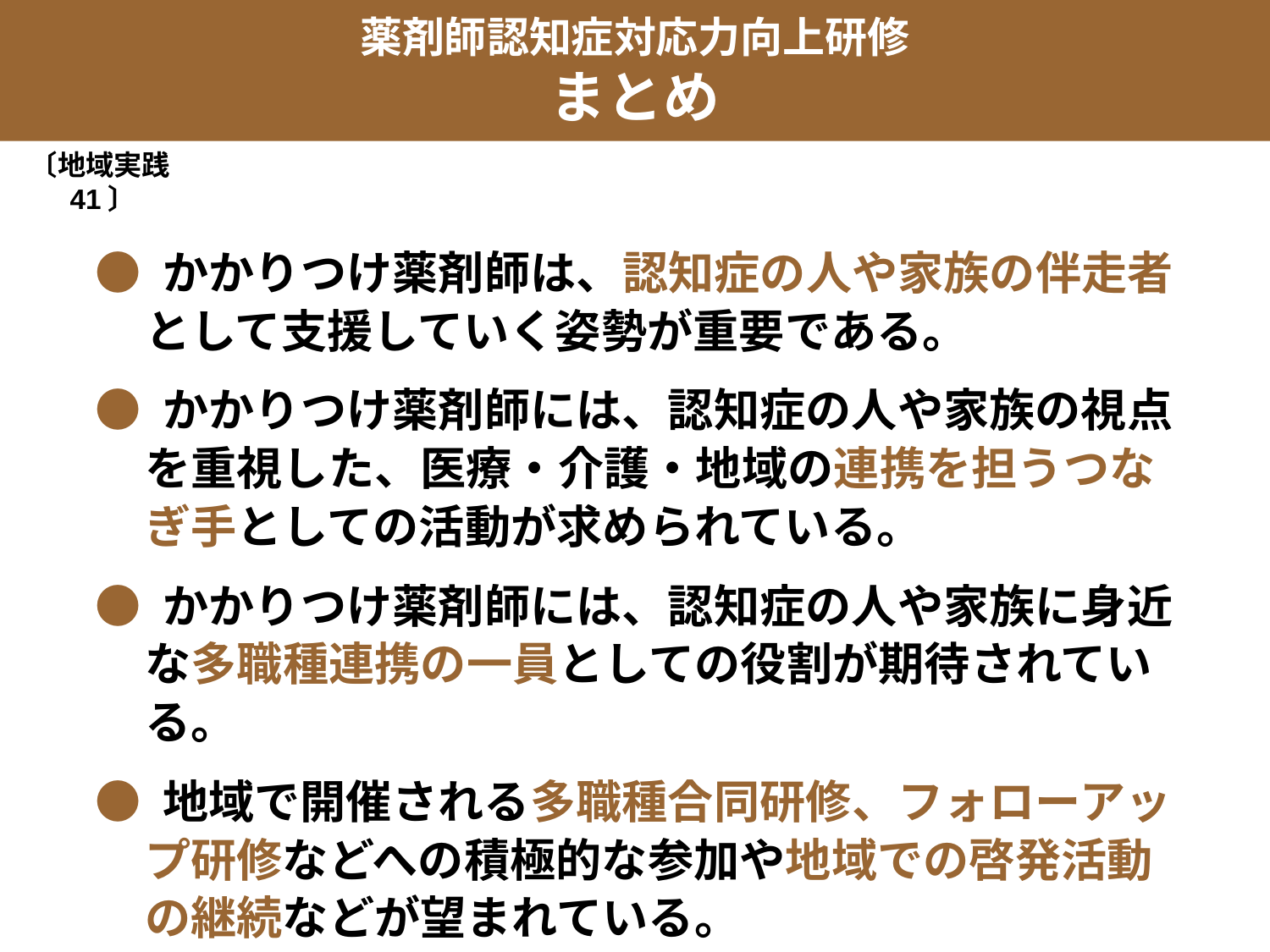

薬剤師認知症対応力向上研修
まとめ
〔地域実践41〕
● かかりつけ薬剤師は、認知症の人や家族の伴走者として支援していく姿勢が重要である。
● かかりつけ薬剤師には、認知症の人や家族の視点を重視した、医療・介護・地域の連携を担うつなぎ手としての活動が求められている。
● かかりつけ薬剤師には、認知症の人や家族に身近な多職種連携の一員としての役割が期待されている。
● 地域で開催される多職種合同研修、フォローアップ研修などへの積極的な参加や地域での啓発活動の継続などが望まれている。